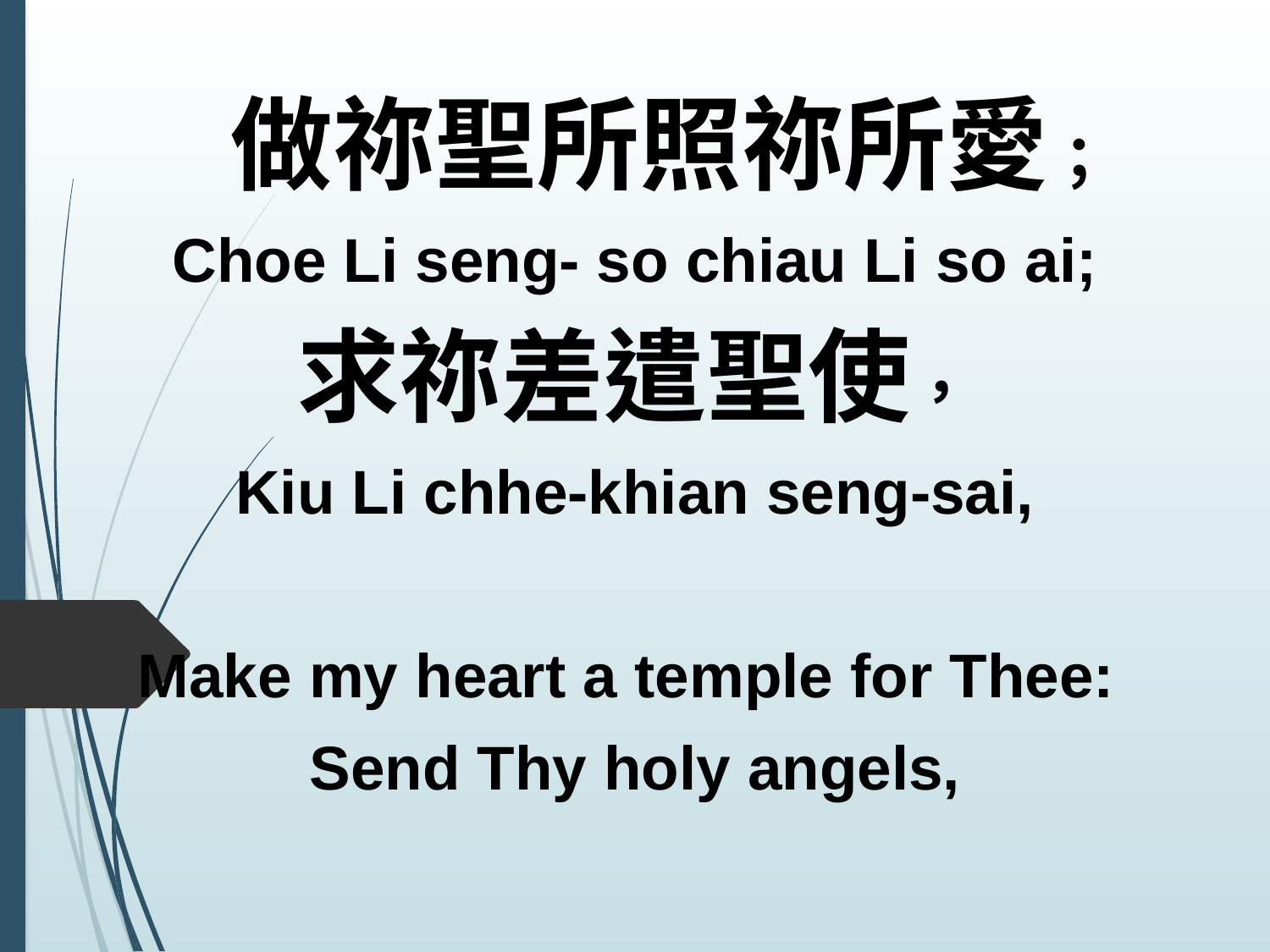

做祢聖所照祢所愛；
Choe Li seng- so chiau Li so ai;
求祢差遣聖使，
Kiu Li chhe-khian seng-sai,

Make my heart a temple for Thee:
Send Thy holy angels,